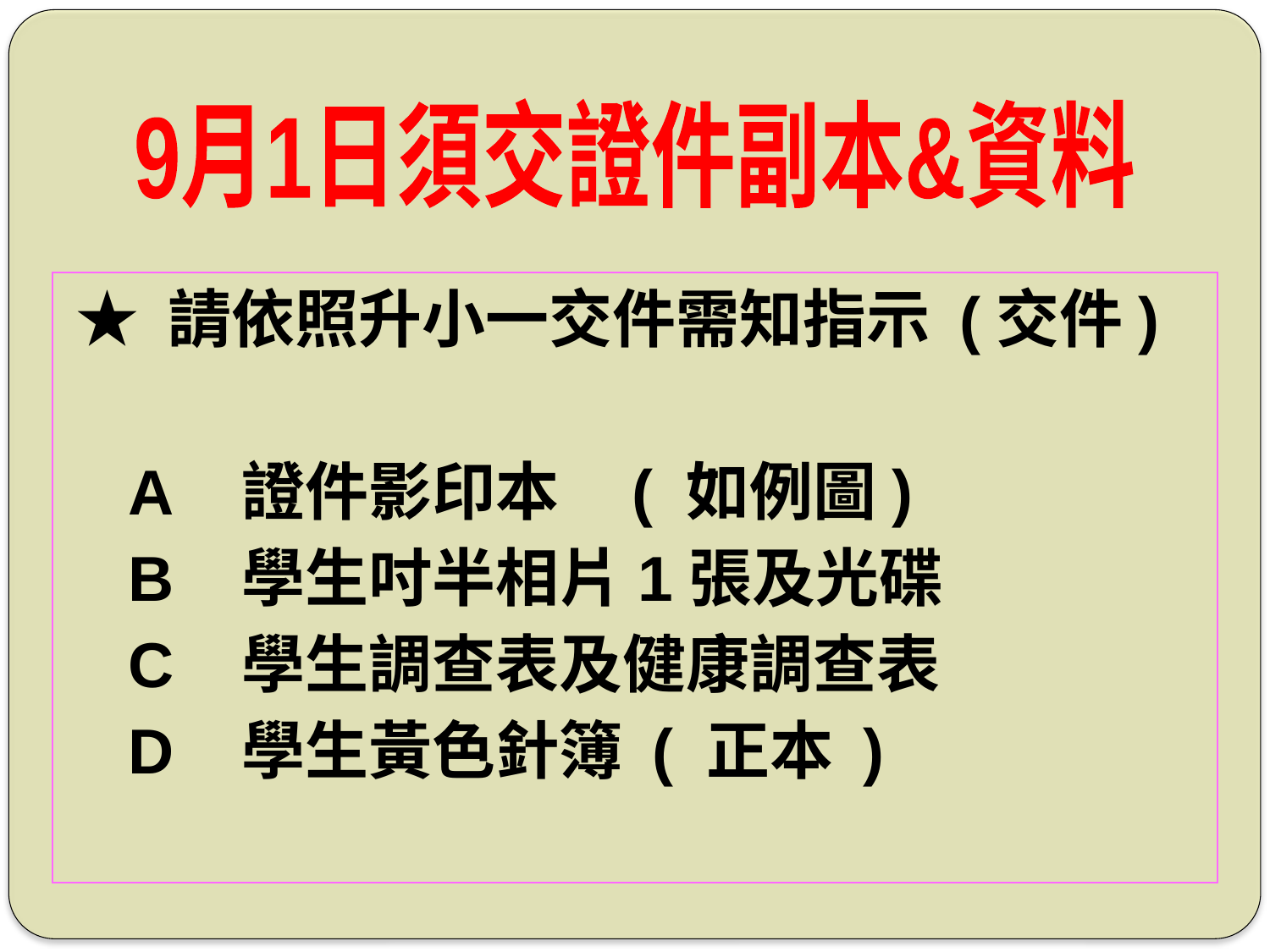

#
9月1日須交證件副本&資料
 ★ 請依照升小一交件需知指示 (交件)

A   證件影印本    ( 如例圖)
B   學生吋半相片1張及光碟
C   學生調查表及健康調查表
D   學生黃色針簿 ( 正本 )